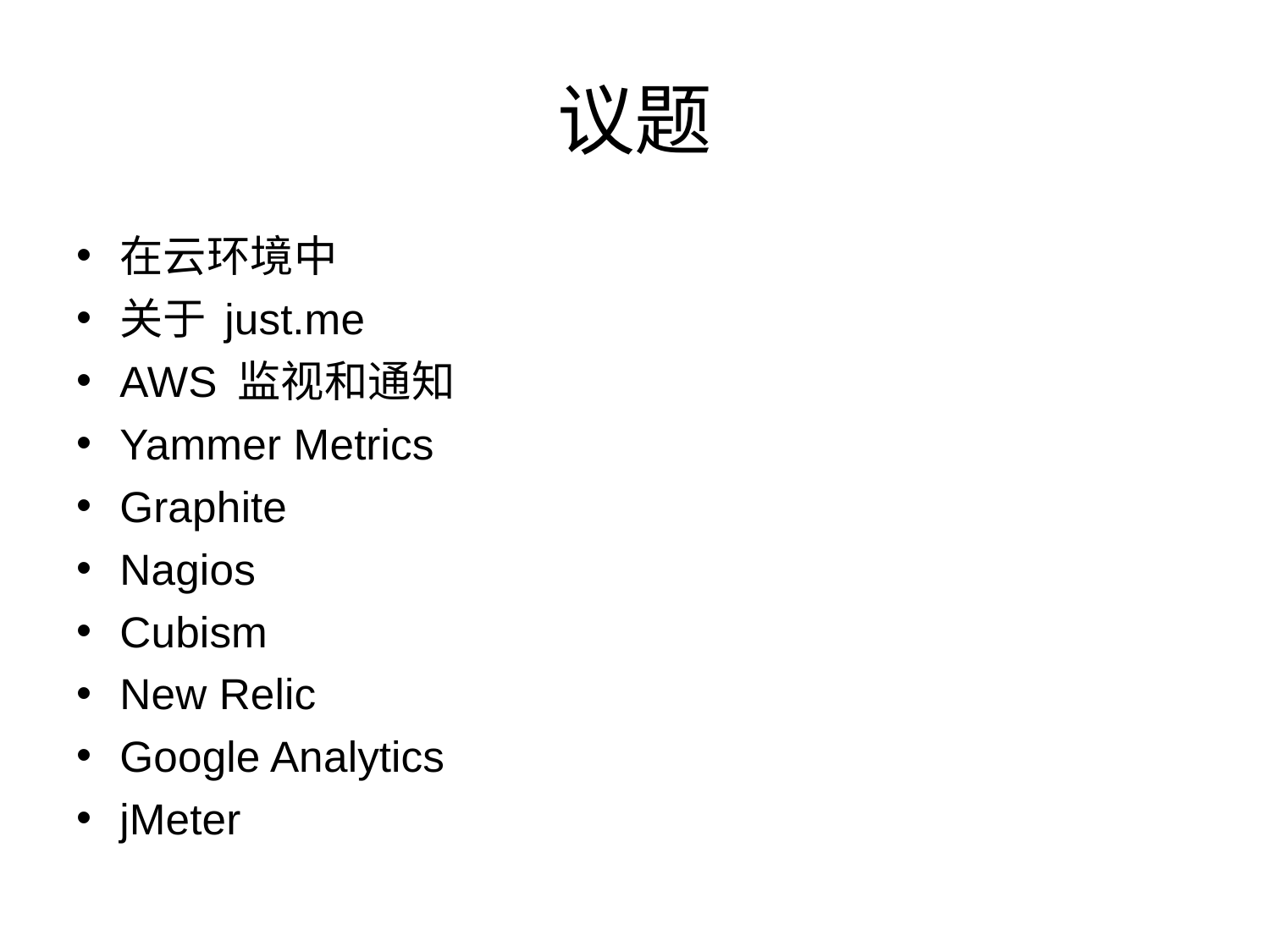

# 议题
在云环境中
关于 just.me
AWS 监视和通知
Yammer Metrics
Graphite
Nagios
Cubism
New Relic
Google Analytics
jMeter